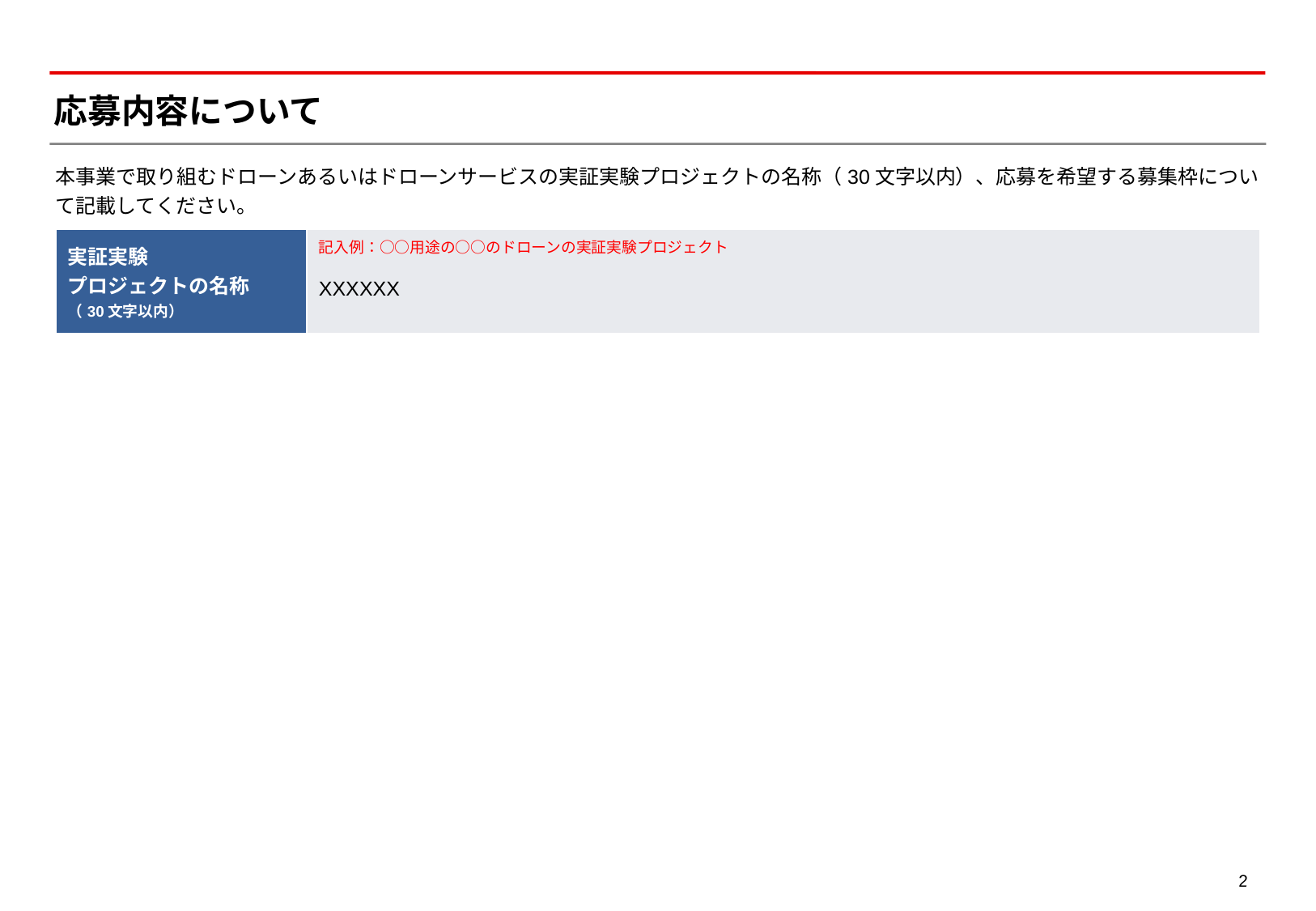

# 応募内容について
本事業で取り組むドローンあるいはドローンサービスの実証実験プロジェクトの名称（30文字以内）、応募を希望する募集枠について記載してください。
| 実証実験 プロジェクトの名称 （30文字以内） | 記入例：○○用途の○○のドローンの実証実験プロジェクト XXXXXX |
| --- | --- |